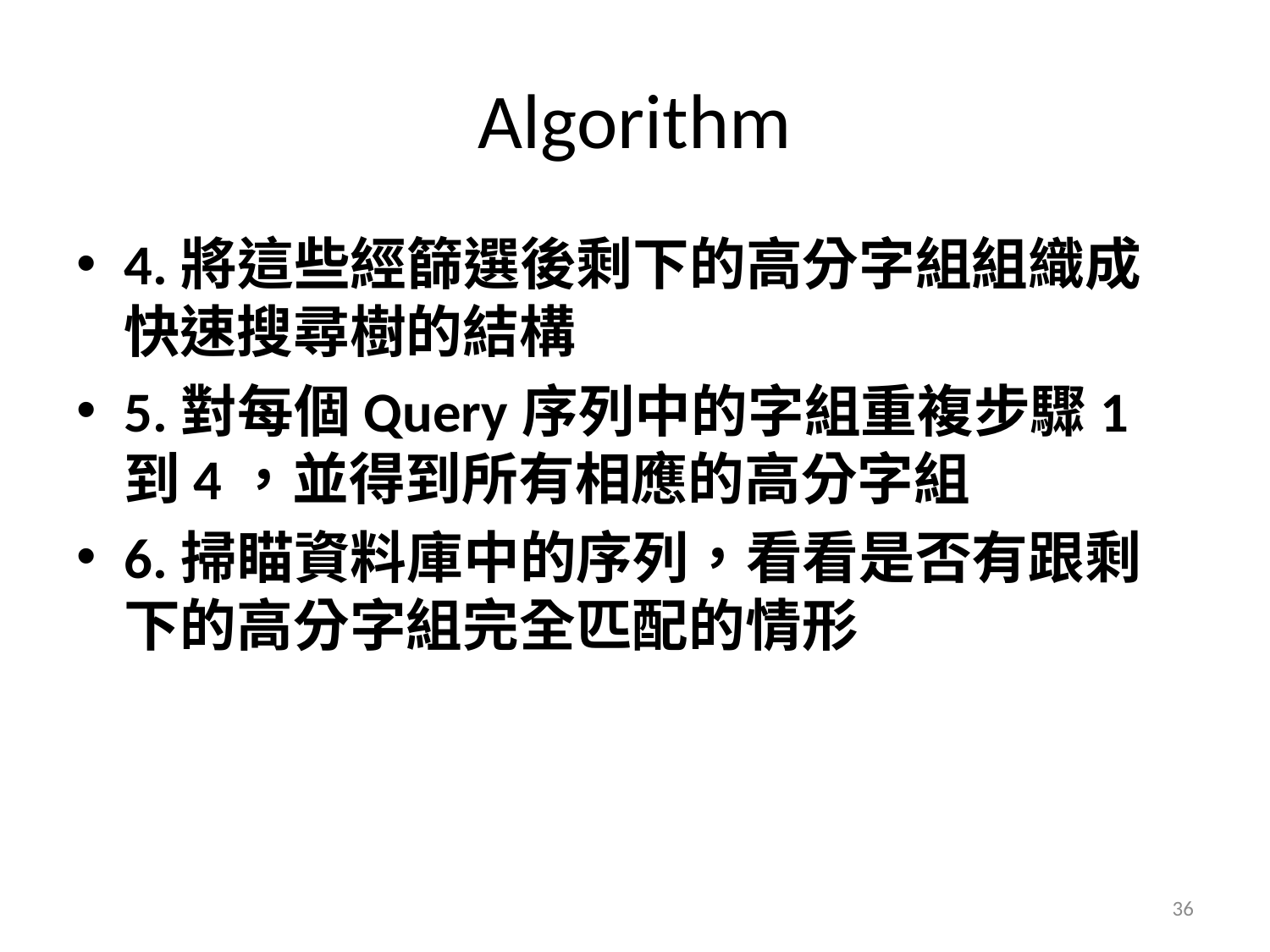

# Algorithm
4.將這些經篩選後剩下的高分字組組織成快速搜尋樹的結構
5.對每個Query序列中的字組重複步驟1到4，並得到所有相應的高分字組
6.掃瞄資料庫中的序列，看看是否有跟剩下的高分字組完全匹配的情形
36